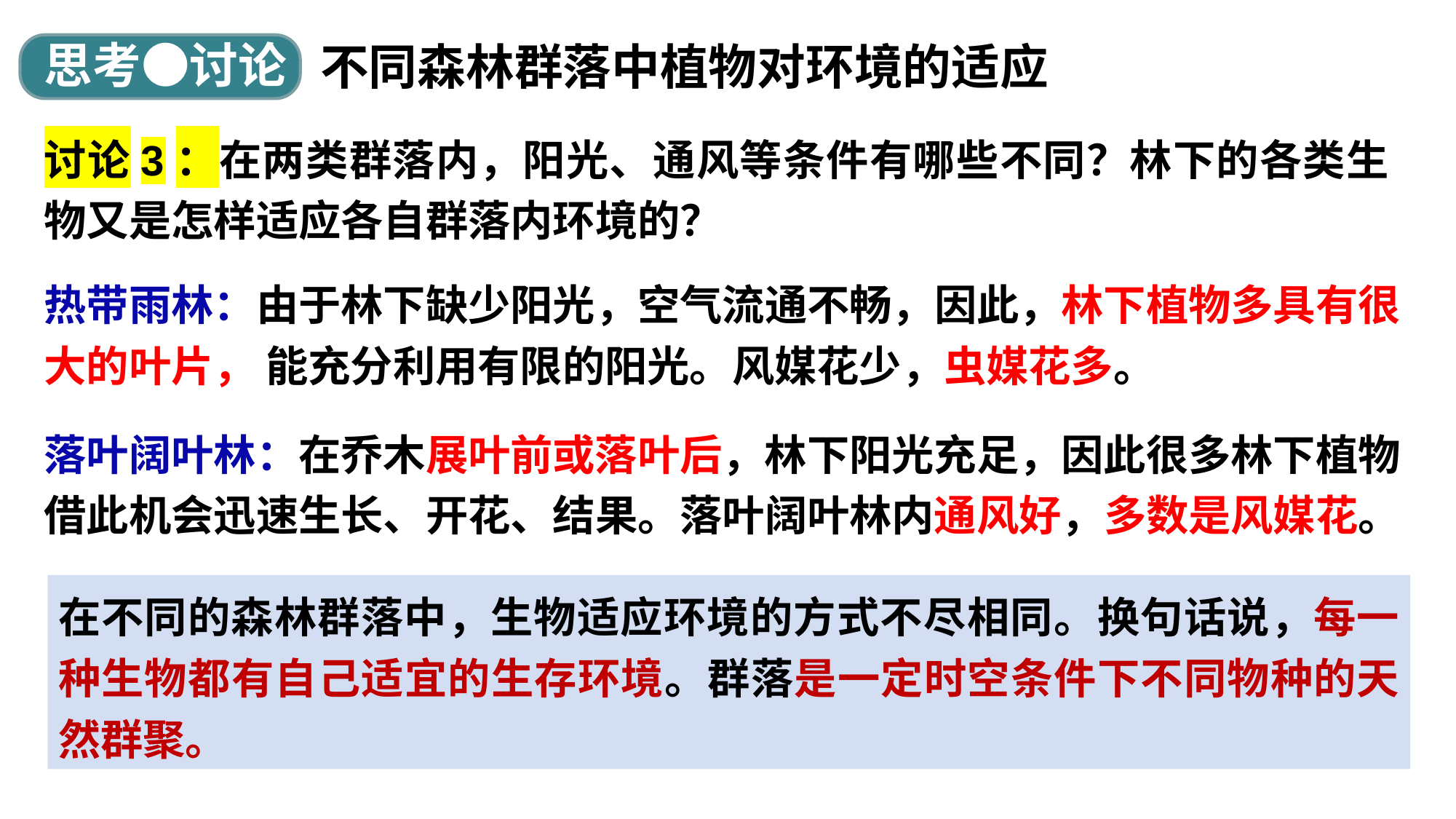

思考●讨论

不同森林群落中植物对环境的适应
讨论3：在两类群落内，阳光、通风等条件有哪些不同？林下的各类生物又是怎样适应各自群落内环境的？
热带雨林：由于林下缺少阳光，空气流通不畅，因此，林下植物多具有很大的叶片， 能充分利用有限的阳光。风媒花少，虫媒花多。
落叶阔叶林：在乔木展叶前或落叶后，林下阳光充足，因此很多林下植物借此机会迅速生长、开花、结果。落叶阔叶林内通风好，多数是风媒花。
在不同的森林群落中，生物适应环境的方式不尽相同。换句话说，每一种生物都有自己适宜的生存环境。群落是一定时空条件下不同物种的天然群聚。